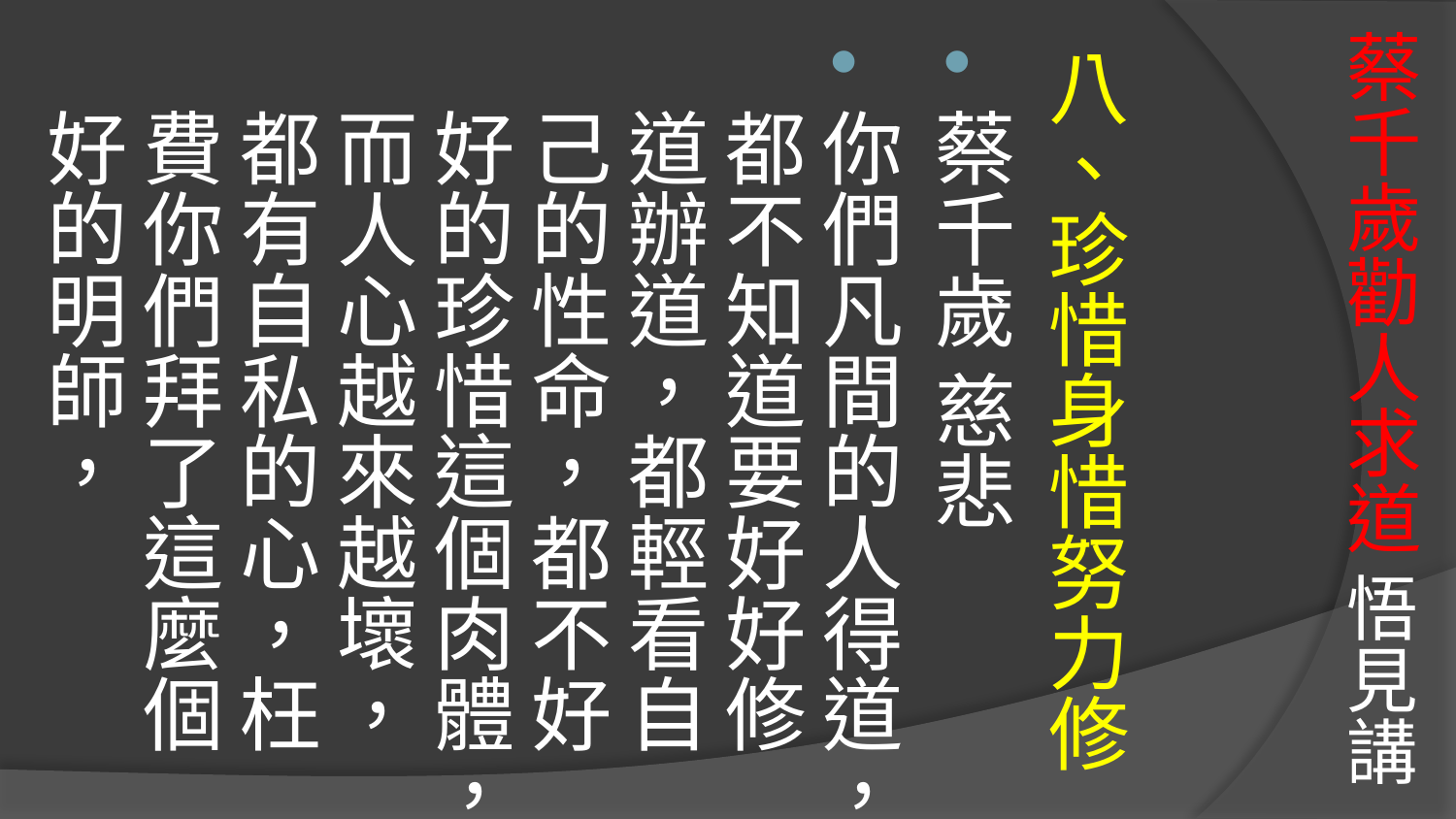

# 蔡千歲勸人求道 悟見講
八、珍惜身惜努力修
蔡千歲 慈悲
你們凡間的人得道，都不知道要好好修道辦道，都輕看自己的性命，都不好好的珍惜這個肉體，而人心越來越壞，都有自私的心，枉費你們拜了這麼個好的明師，